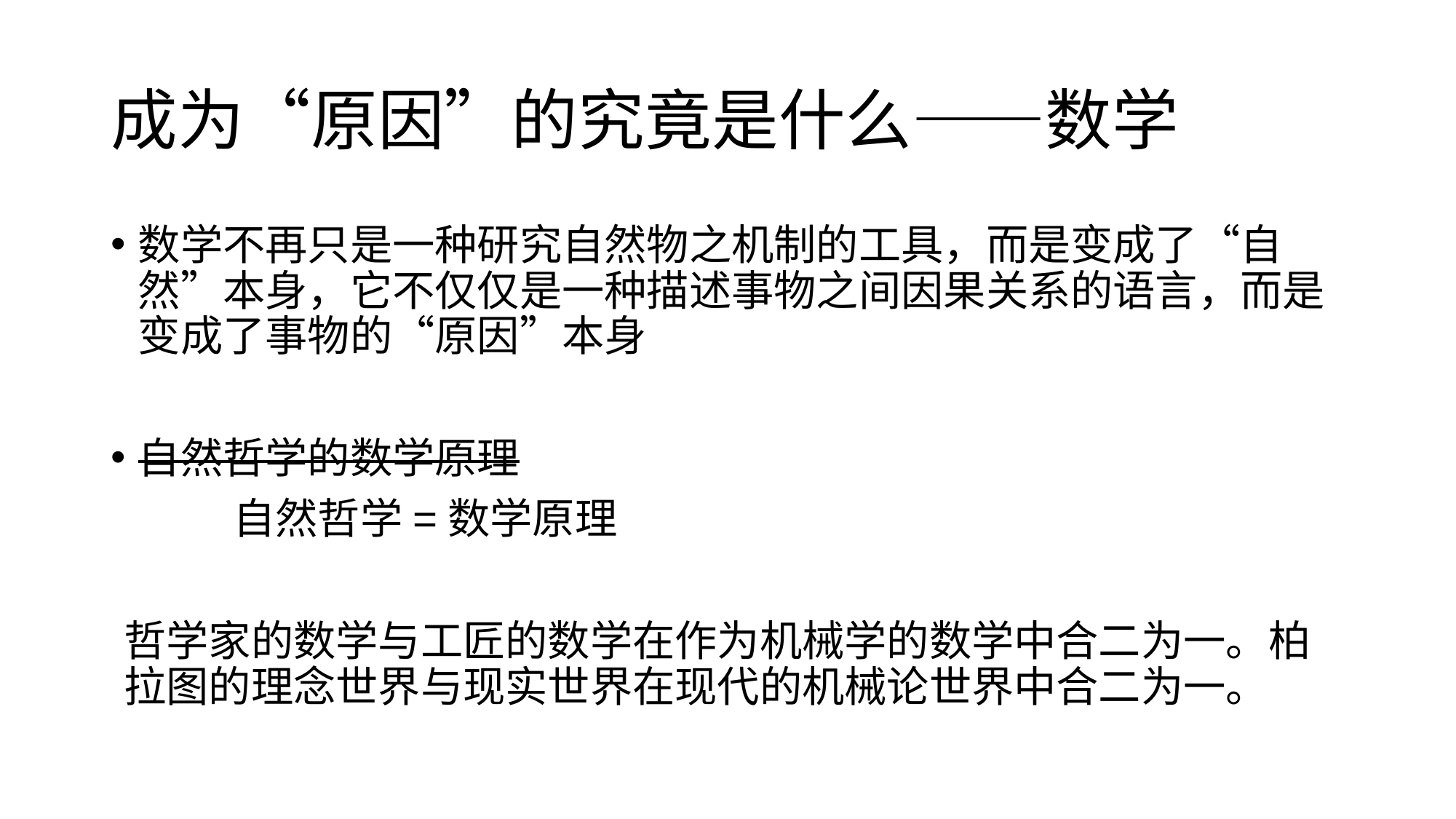

# 成为“原因”的究竟是什么——数学
数学不再只是一种研究自然物之机制的工具，而是变成了“自然”本身，它不仅仅是一种描述事物之间因果关系的语言，而是变成了事物的“原因”本身

自然哲学的数学原理
	自然哲学=数学原理

哲学家的数学与工匠的数学在作为机械学的数学中合二为一。柏拉图的理念世界与现实世界在现代的机械论世界中合二为一。